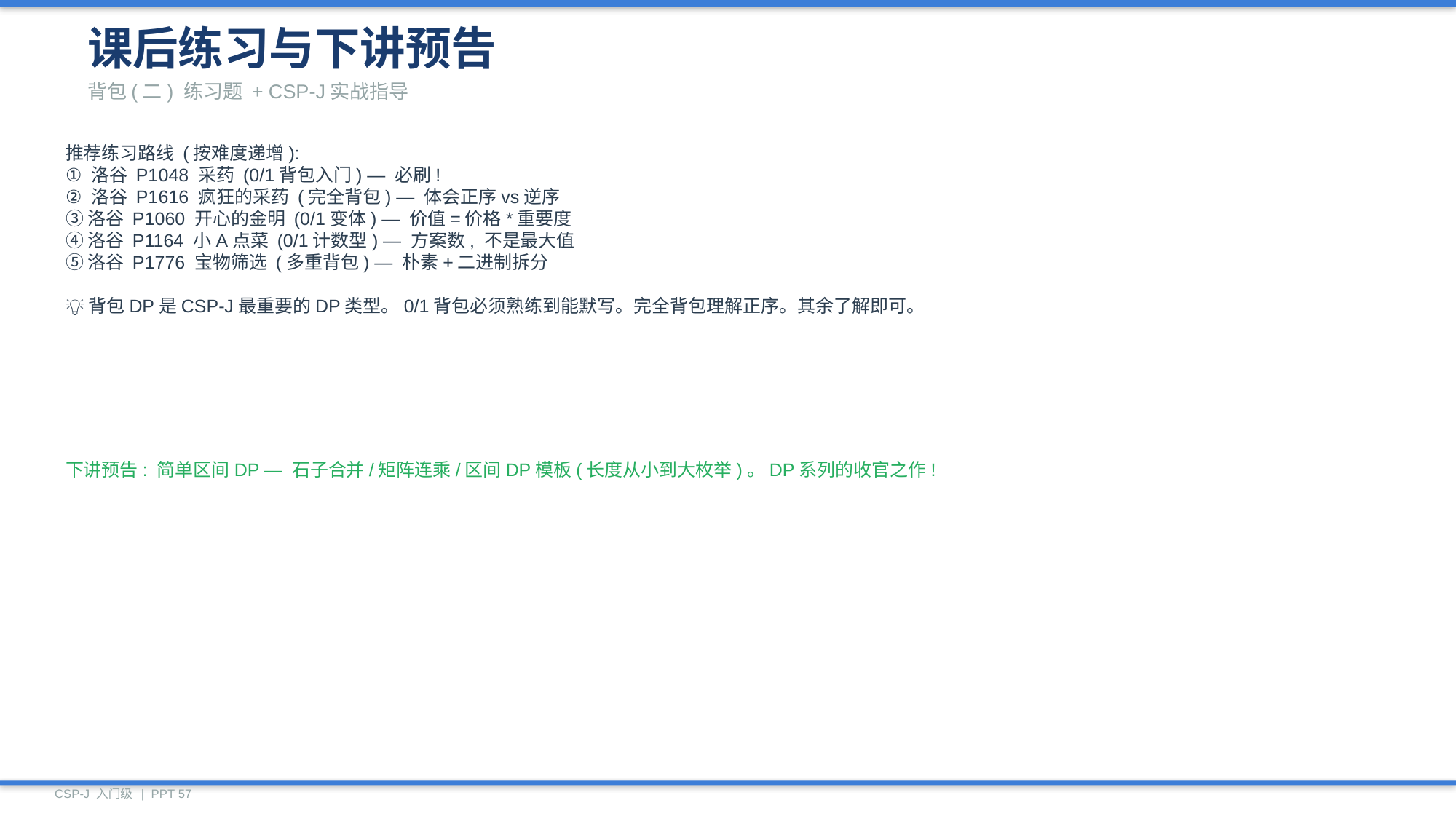

课后练习与下讲预告
背包(二) 练习题 + CSP-J实战指导
推荐练习路线 (按难度递增):
① 洛谷 P1048 采药 (0/1背包入门) — 必刷!
② 洛谷 P1616 疯狂的采药 (完全背包) — 体会正序vs逆序
③ 洛谷 P1060 开心的金明 (0/1变体) — 价值=价格*重要度
④ 洛谷 P1164 小A点菜 (0/1计数型) — 方案数, 不是最大值
⑤ 洛谷 P1776 宝物筛选 (多重背包) — 朴素+二进制拆分
💡 背包DP是CSP-J最重要的DP类型。0/1背包必须熟练到能默写。完全背包理解正序。其余了解即可。
下讲预告: 简单区间DP — 石子合并/矩阵连乘/区间DP模板(长度从小到大枚举)。DP系列的收官之作!

CSP-J 入门级  |  PPT 57